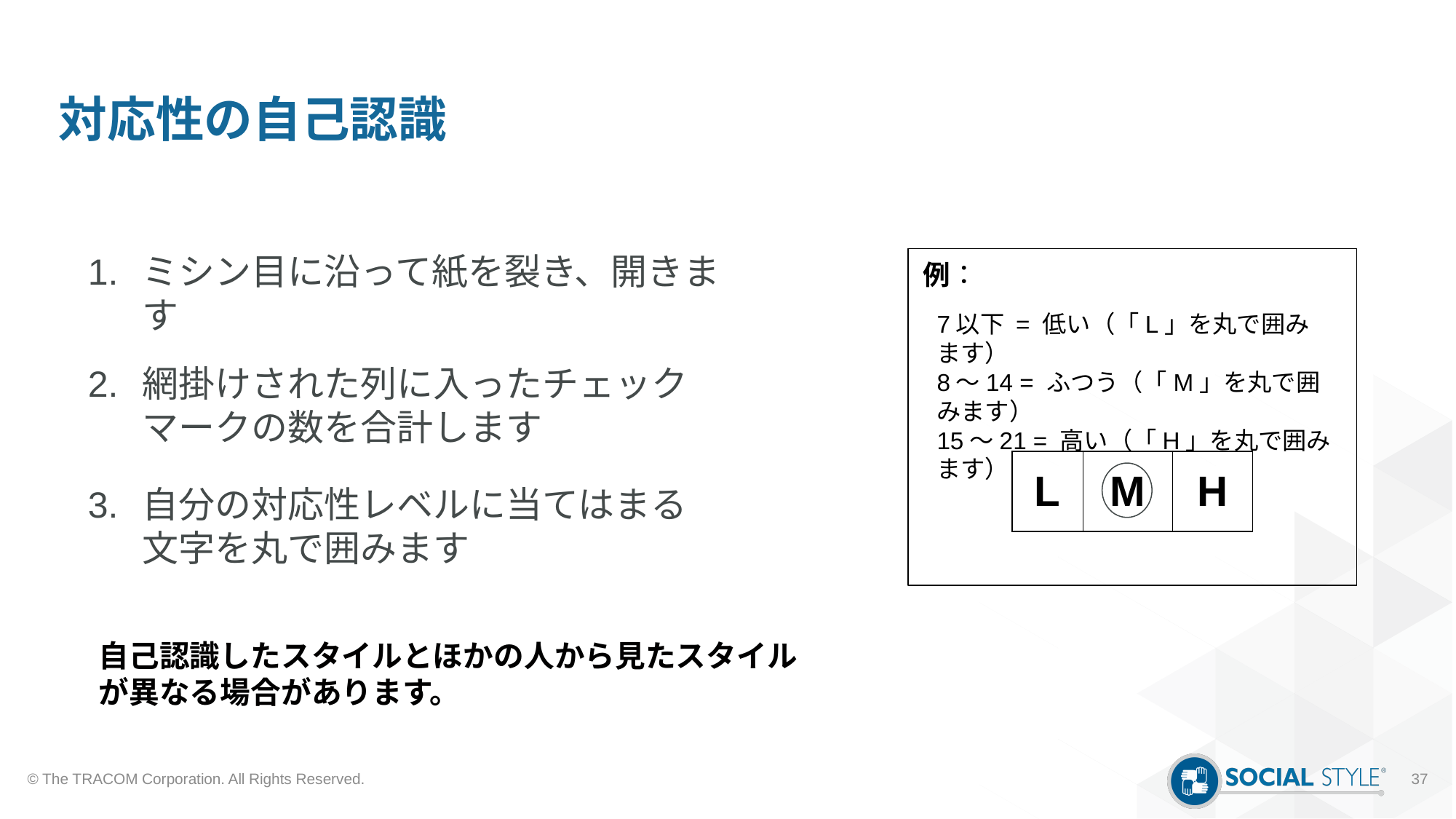

# 対応性の自己認識

ミシン目に沿って紙を裂き、開きます
網掛けされた列に入ったチェック
マークの数を合計します
自分の対応性レベルに当てはまる
文字を丸で囲みます

例：

7以下 = 低い（「L」を丸で囲みます）
8～14 = ふつう（「M」を丸で囲みます）
15～21 = 高い（「H」を丸で囲みます）
| L | M | H |
| --- | --- | --- |

自己認識したスタイルとほかの人から見たスタイルが異なる場合があります。
© The TRACOM Corporation. All Rights Reserved.
37